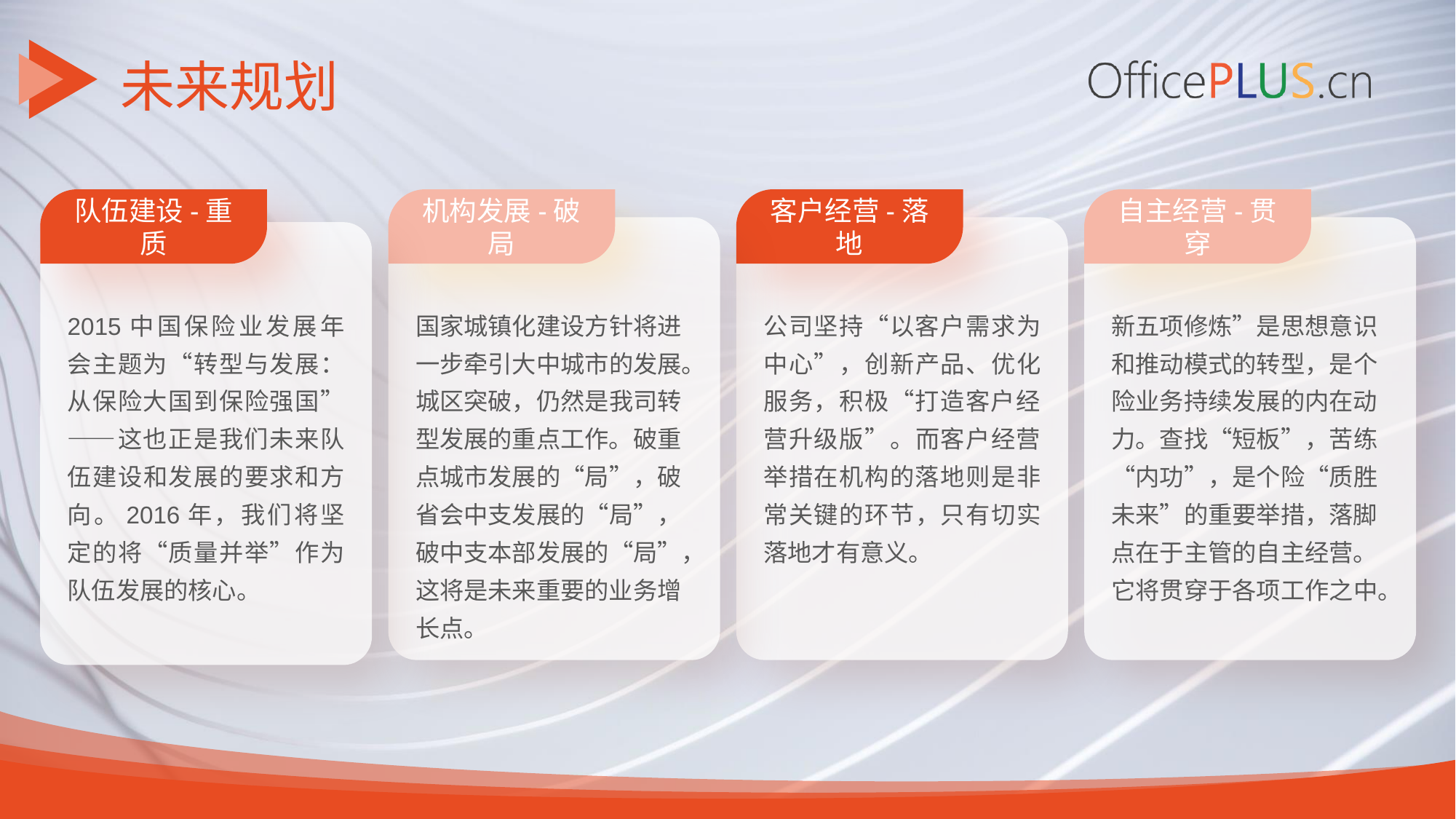

未来规划
队伍建设-重质

2015中国保险业发展年会主题为“转型与发展：从保险大国到保险强国”——这也正是我们未来队伍建设和发展的要求和方向。2016年，我们将坚定的将“质量并举”作为队伍发展的核心。
机构发展-破局

国家城镇化建设方针将进一步牵引大中城市的发展。城区突破，仍然是我司转型发展的重点工作。破重点城市发展的“局”，破省会中支发展的“局”，破中支本部发展的“局”，这将是未来重要的业务增长点。
客户经营-落地

公司坚持“以客户需求为中心”，创新产品、优化服务，积极“打造客户经营升级版”。而客户经营举措在机构的落地则是非常关键的环节，只有切实落地才有意义。
自主经营-贯穿

新五项修炼”是思想意识和推动模式的转型，是个险业务持续发展的内在动力。查找“短板”，苦练“内功”，是个险“质胜未来”的重要举措，落脚点在于主管的自主经营。它将贯穿于各项工作之中。